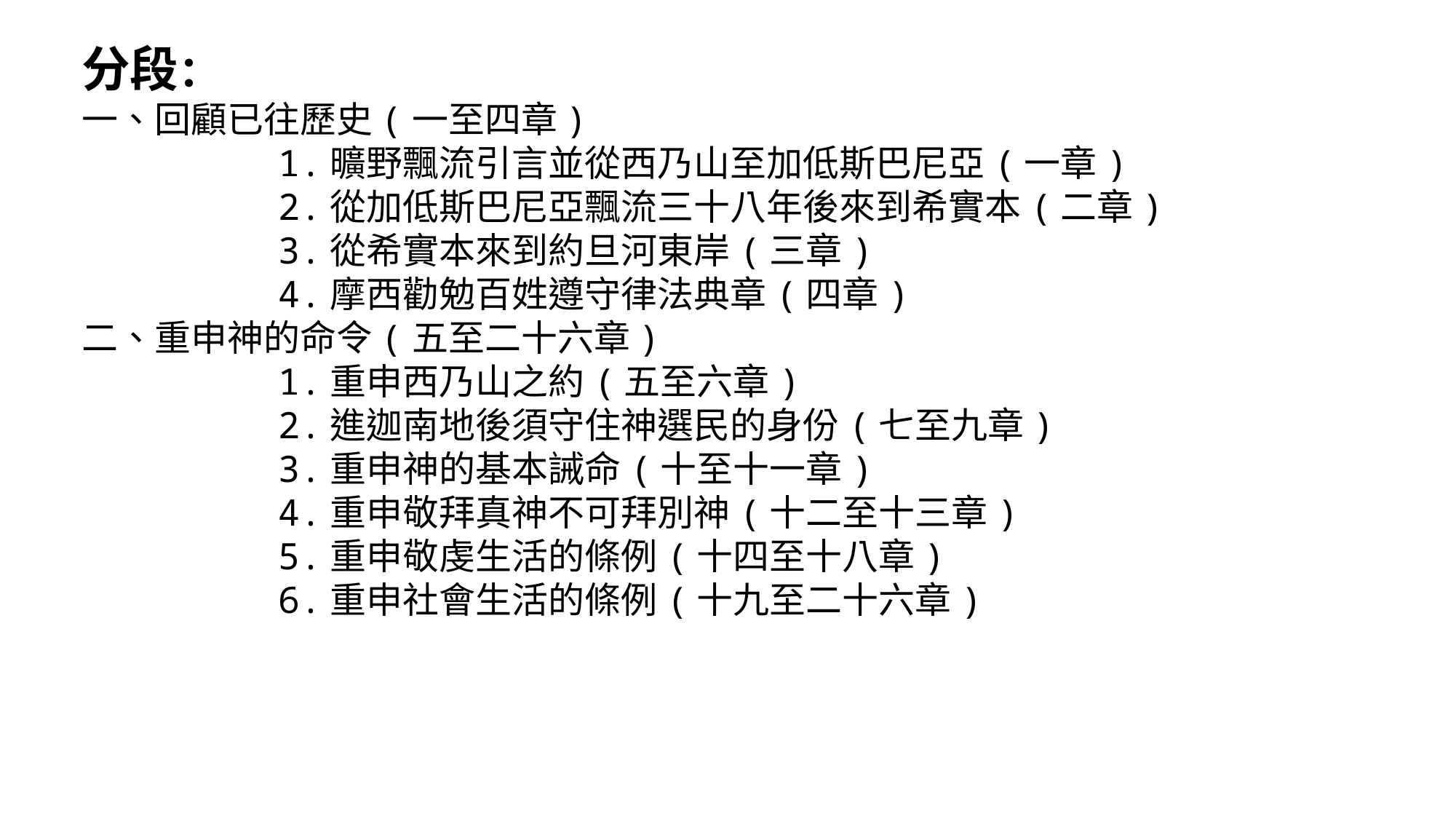

分段：
一、回顧已往歷史(一至四章)
         1.曠野飄流引言並從西乃山至加低斯巴尼亞(一章)
         2.從加低斯巴尼亞飄流三十八年後來到希實本(二章)
         3.從希實本來到約旦河東岸(三章)
         4.摩西勸勉百姓遵守律法典章(四章)
二、重申神的命令(五至二十六章)
         1.重申西乃山之約(五至六章)
         2.進迦南地後須守住神選民的身份(七至九章)
         3.重申神的基本誡命(十至十一章)
         4.重申敬拜真神不可拜別神(十二至十三章)
         5.重申敬虔生活的條例(十四至十八章)
         6.重申社會生活的條例(十九至二十六章)